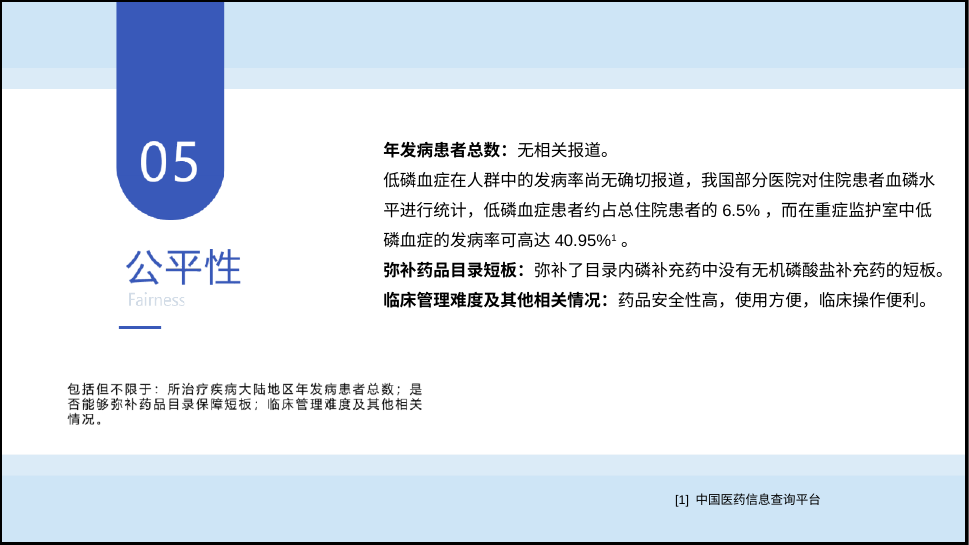

年发病患者总数：无相关报道。
低磷血症在人群中的发病率尚无确切报道，我国部分医院对住院患者血磷水平进行统计，低磷血症患者约占总住院患者的6.5%，而在重症监护室中低磷血症的发病率可高达40.95%1。
弥补药品目录短板：弥补了目录内磷补充药中没有无机磷酸盐补充药的短板。
临床管理难度及其他相关情况：药品安全性高，使用方便，临床操作便利。

[1] 中国医药信息查询平台